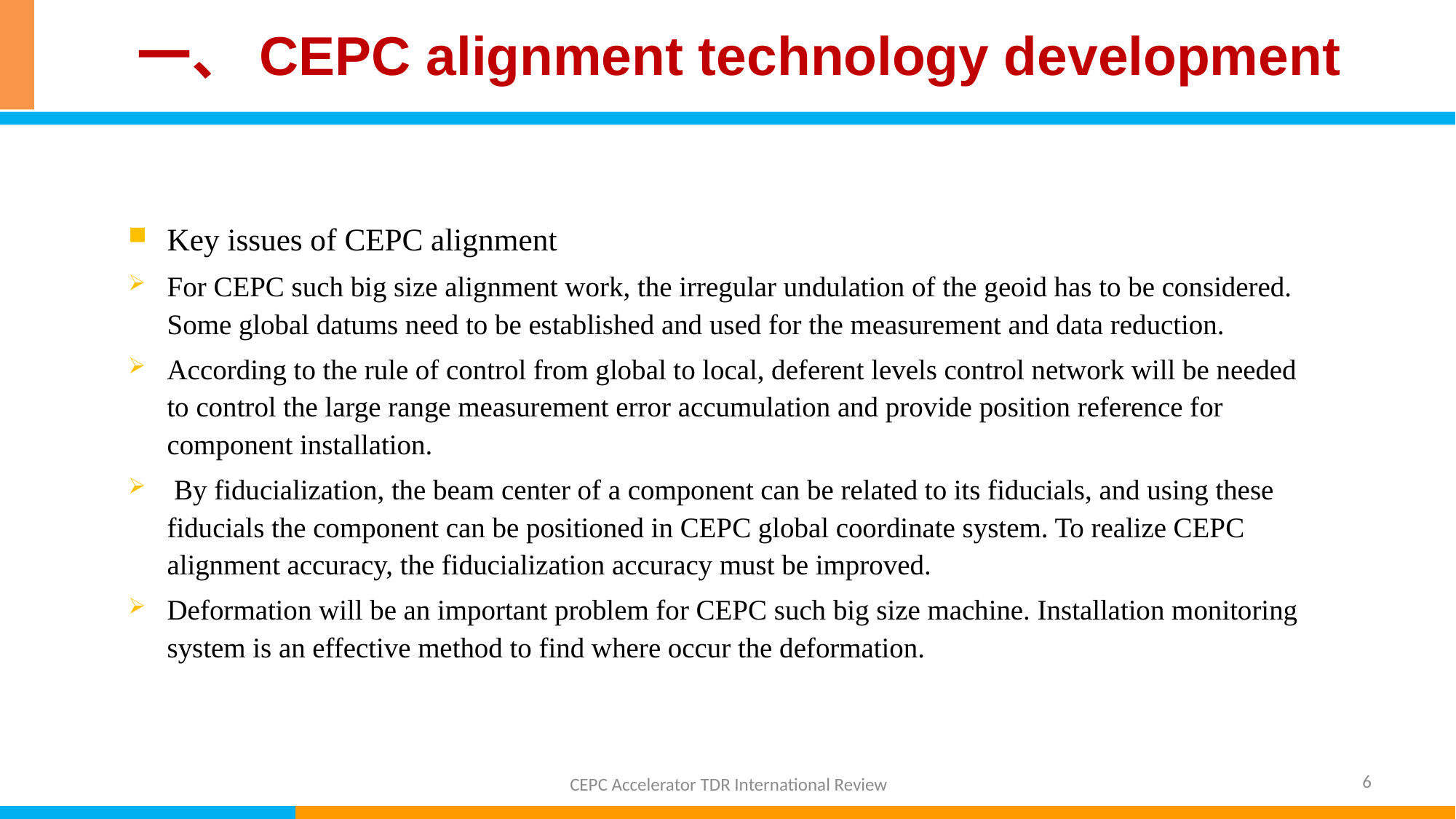

一、CEPC alignment technology development
Key issues of CEPC alignment
For CEPC such big size alignment work, the irregular undulation of the geoid has to be considered. Some global datums need to be established and used for the measurement and data reduction.
According to the rule of control from global to local, deferent levels control network will be needed to control the large range measurement error accumulation and provide position reference for component installation.
 By fiducialization, the beam center of a component can be related to its fiducials, and using these fiducials the component can be positioned in CEPC global coordinate system. To realize CEPC alignment accuracy, the fiducialization accuracy must be improved.
Deformation will be an important problem for CEPC such big size machine. Installation monitoring system is an effective method to find where occur the deformation.
6
CEPC Accelerator TDR International Review